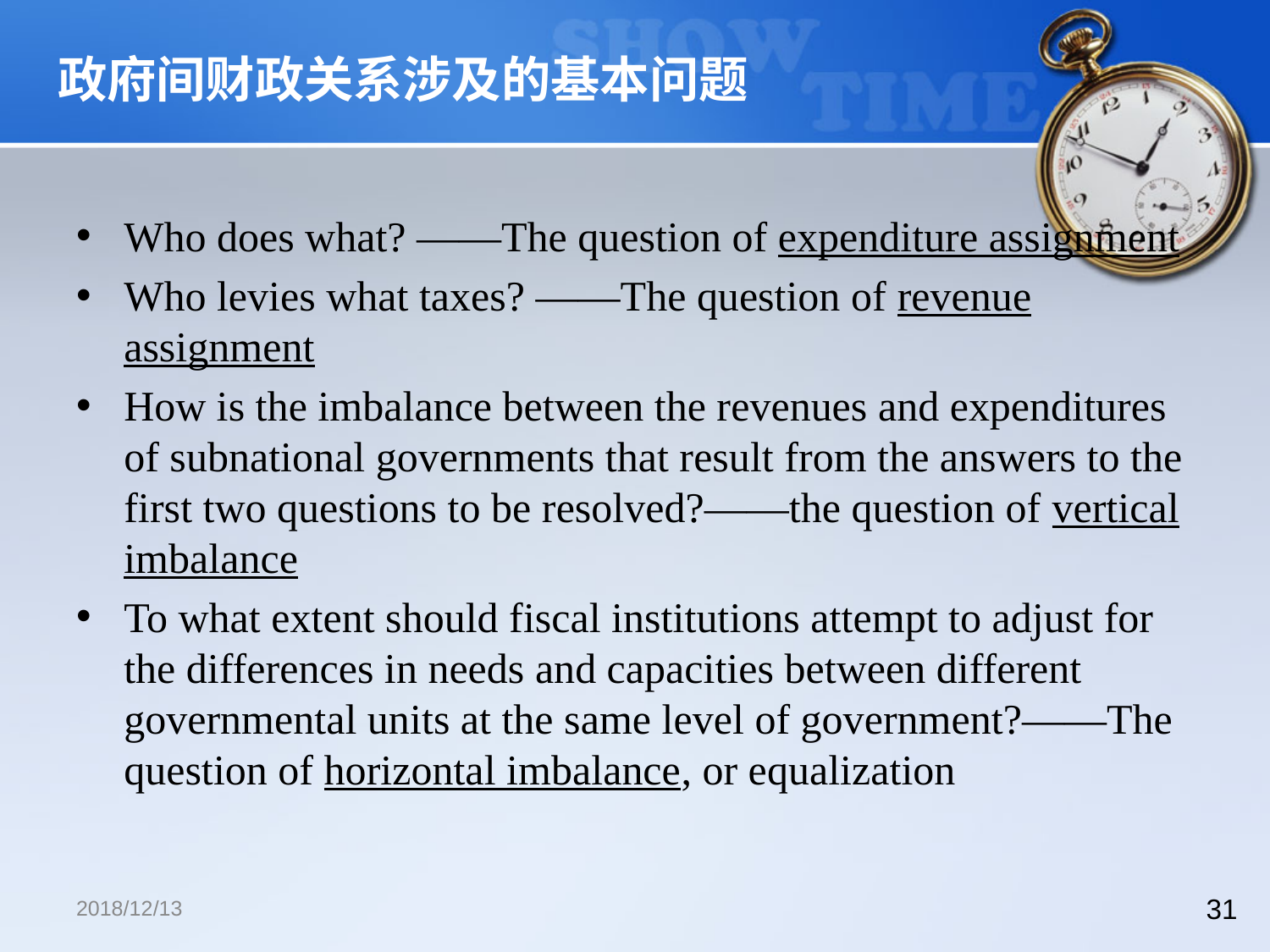

# 政府间财政关系涉及的基本问题
Who does what? ——The question of expenditure assignment
Who levies what taxes? ——The question of revenue assignment
How is the imbalance between the revenues and expenditures of subnational governments that result from the answers to the first two questions to be resolved?——the question of vertical imbalance
To what extent should fiscal institutions attempt to adjust for the differences in needs and capacities between different governmental units at the same level of government?——The question of horizontal imbalance, or equalization
2018/12/13
31